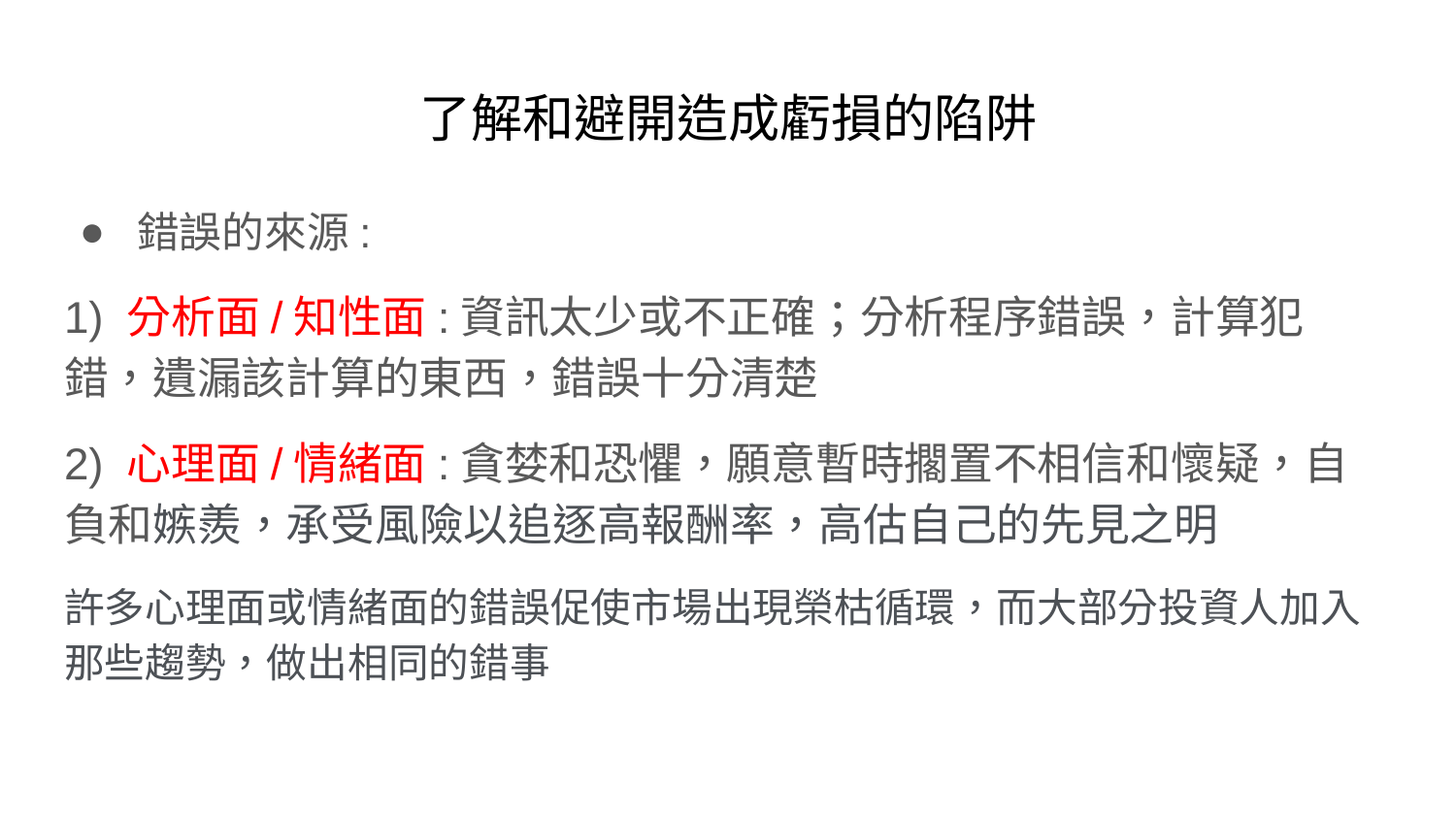

# 了解和避開造成虧損的陷阱
錯誤的來源:
1) 分析面/知性面:資訊太少或不正確；分析程序錯誤，計算犯錯，遺漏該計算的東西，錯誤十分清楚
2) 心理面/情緒面:貪婪和恐懼，願意暫時擱置不相信和懷疑，自負和嫉羨，承受風險以追逐高報酬率，高估自己的先見之明
許多心理面或情緒面的錯誤促使市場出現榮枯循環，而大部分投資人加入那些趨勢，做出相同的錯事